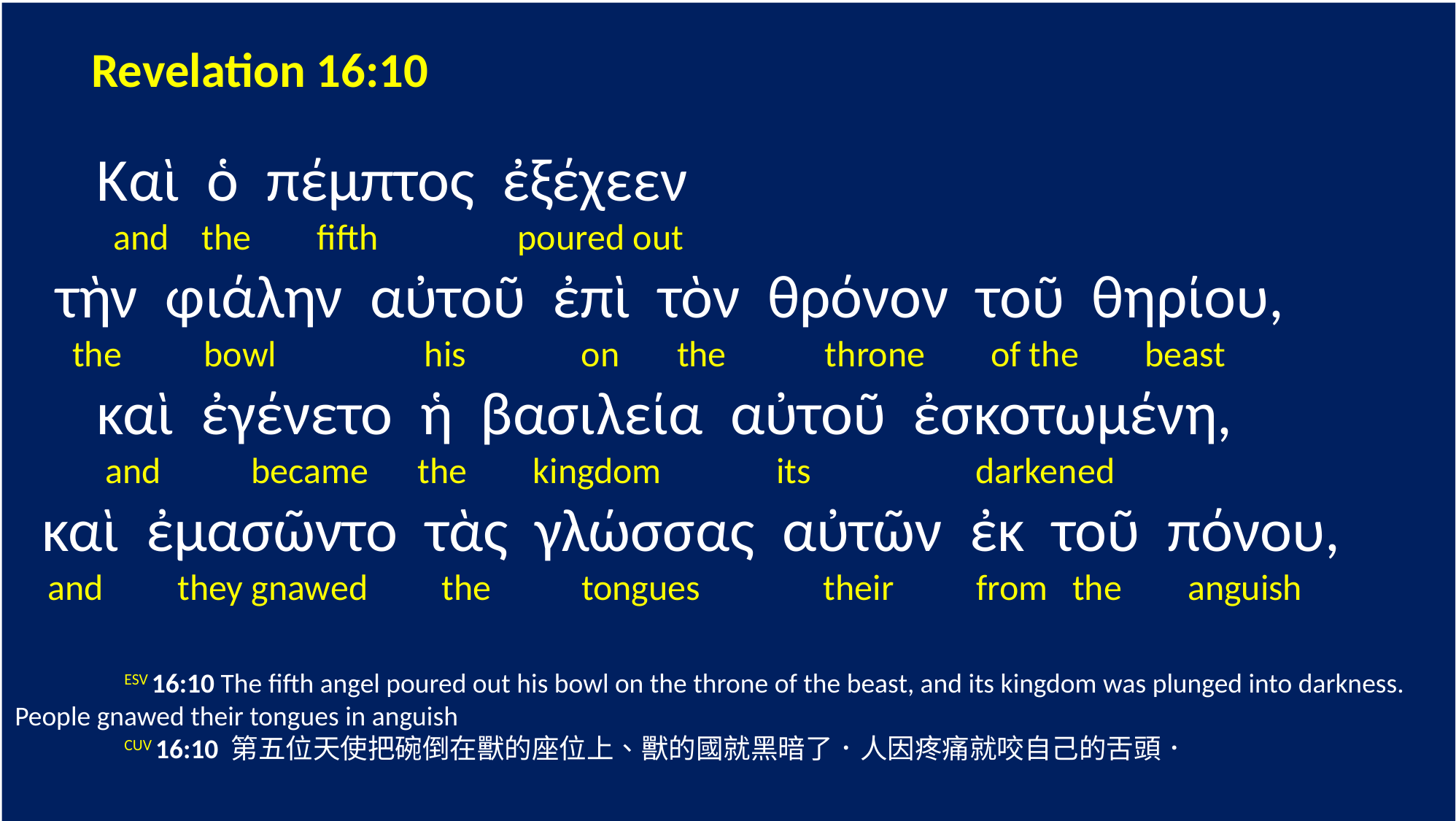

Revelation 16:10

      Καὶ  ὁ  πέμπτος  ἐξέχεεν
            and    the        fifth                 poured out
   τὴν  φιάλην  αὐτοῦ  ἐπὶ  τὸν  θρόνον  τοῦ  θηρίου,
       the          bowl                  his              on       the            throne        of the        beast
      καὶ  ἐγένετο  ἡ  βασιλεία  αὐτοῦ  ἐσκοτωμένη,
           and           became      the        kingdom              its                    darkened
  καὶ  ἐμασῶντο  τὰς  γλώσσας  αὐτῶν  ἐκ  τοῦ  πόνου,
    and         they gnawed         the           tongues               their          from   the        anguish

	ESV 16:10 The fifth angel poured out his bowl on the throne of the beast, and its kingdom was plunged into darkness. People gnawed their tongues in anguish
	CUV 16:10 第五位天使把碗倒在獸的座位上、獸的國就黑暗了．人因疼痛就咬自己的舌頭．